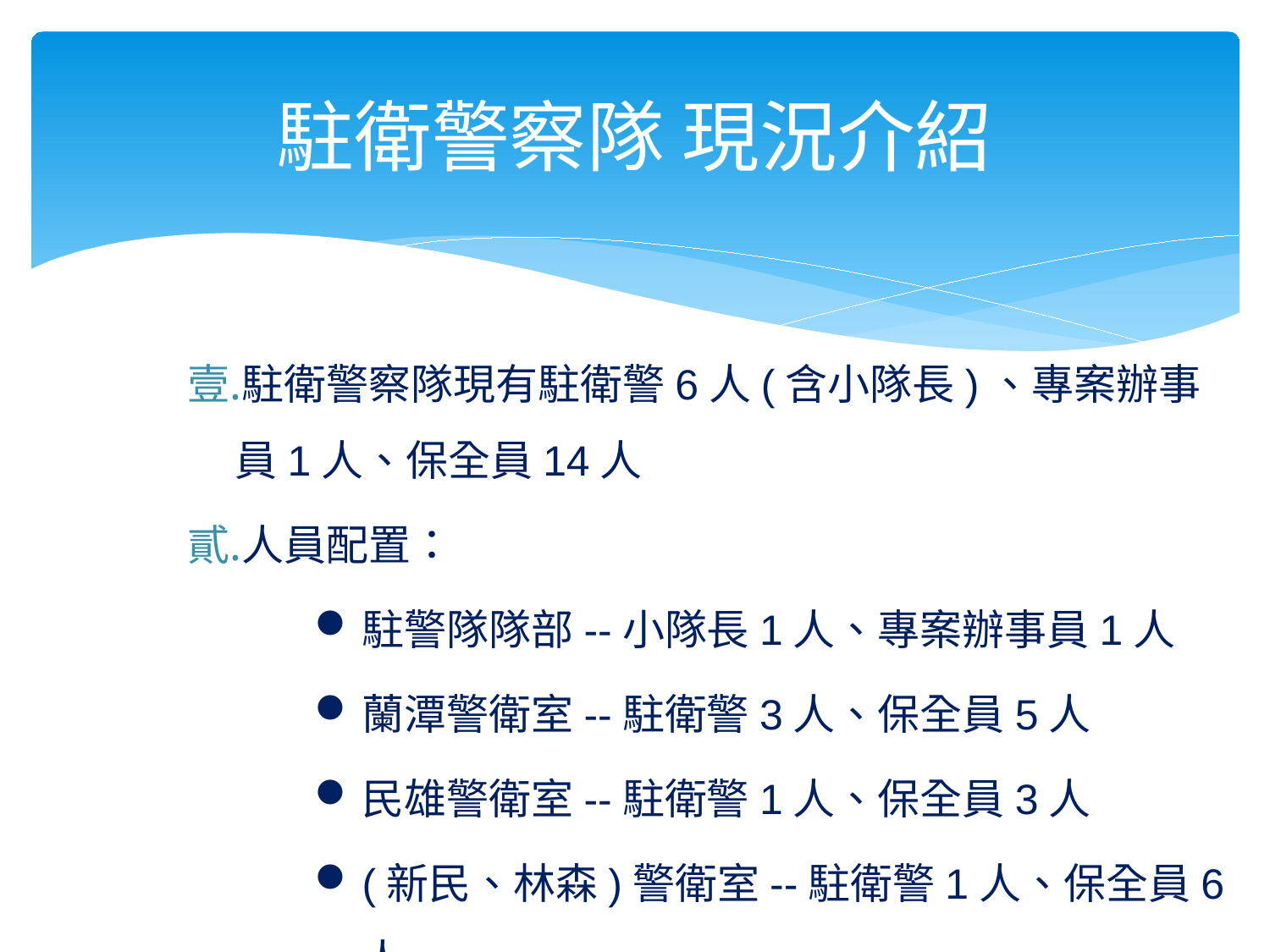

# 駐衛警察隊 現況介紹
駐衛警察隊現有駐衛警6人(含小隊長)、專案辦事員1人、保全員14人
人員配置：
駐警隊隊部--小隊長1人、專案辦事員1人
蘭潭警衛室--駐衛警3人、保全員5人
民雄警衛室--駐衛警1人、保全員3人
(新民、林森)警衛室--駐衛警1人、保全員6人